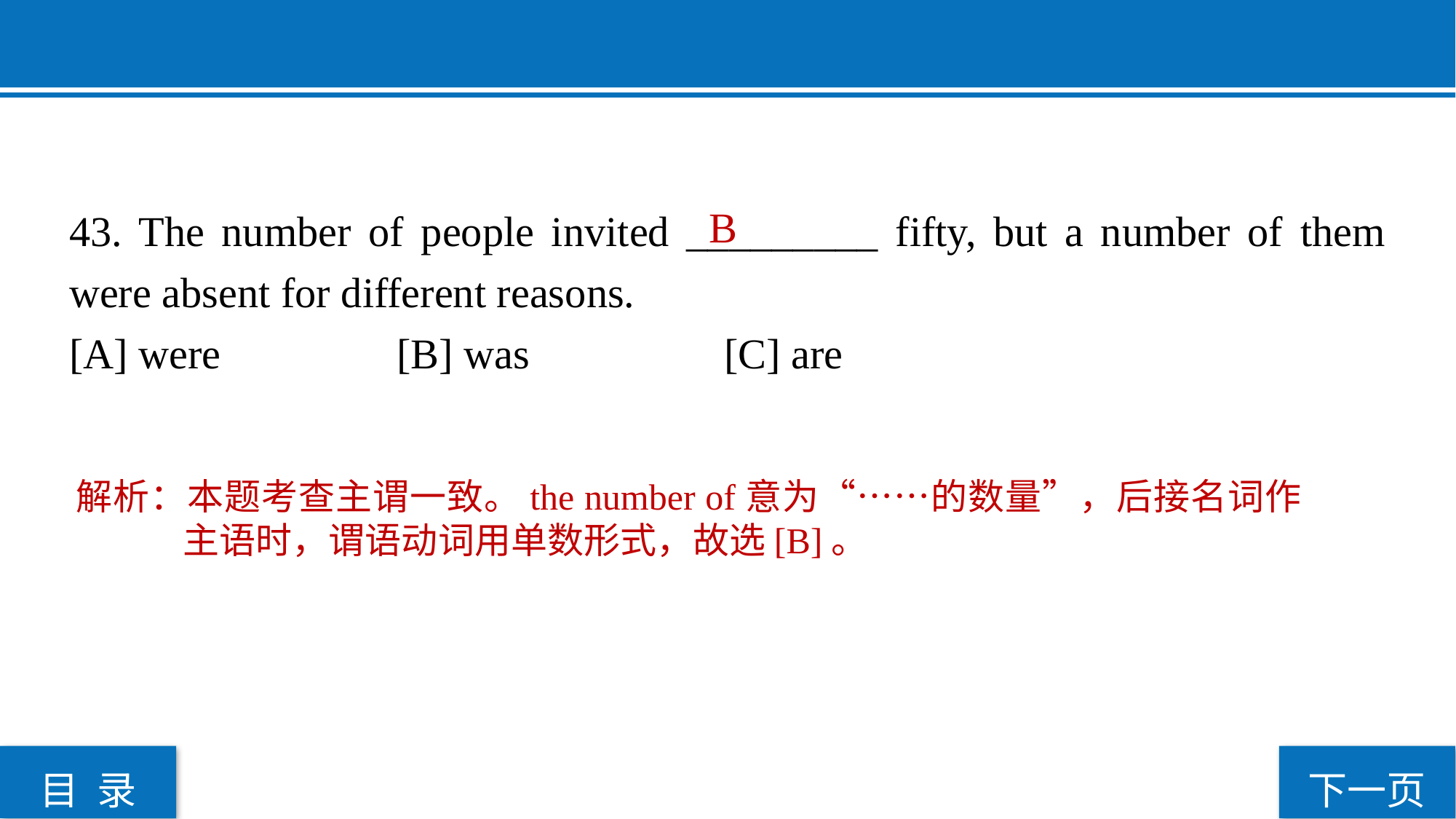

43. The number of people invited _________ fifty, but a number of them were absent for different reasons.
[A] were 		[B] was 		[C] are
 B
解析：本题考查主谓一致。the number of意为“……的数量”，后接名词作主语时，谓语动词用单数形式，故选[B]。